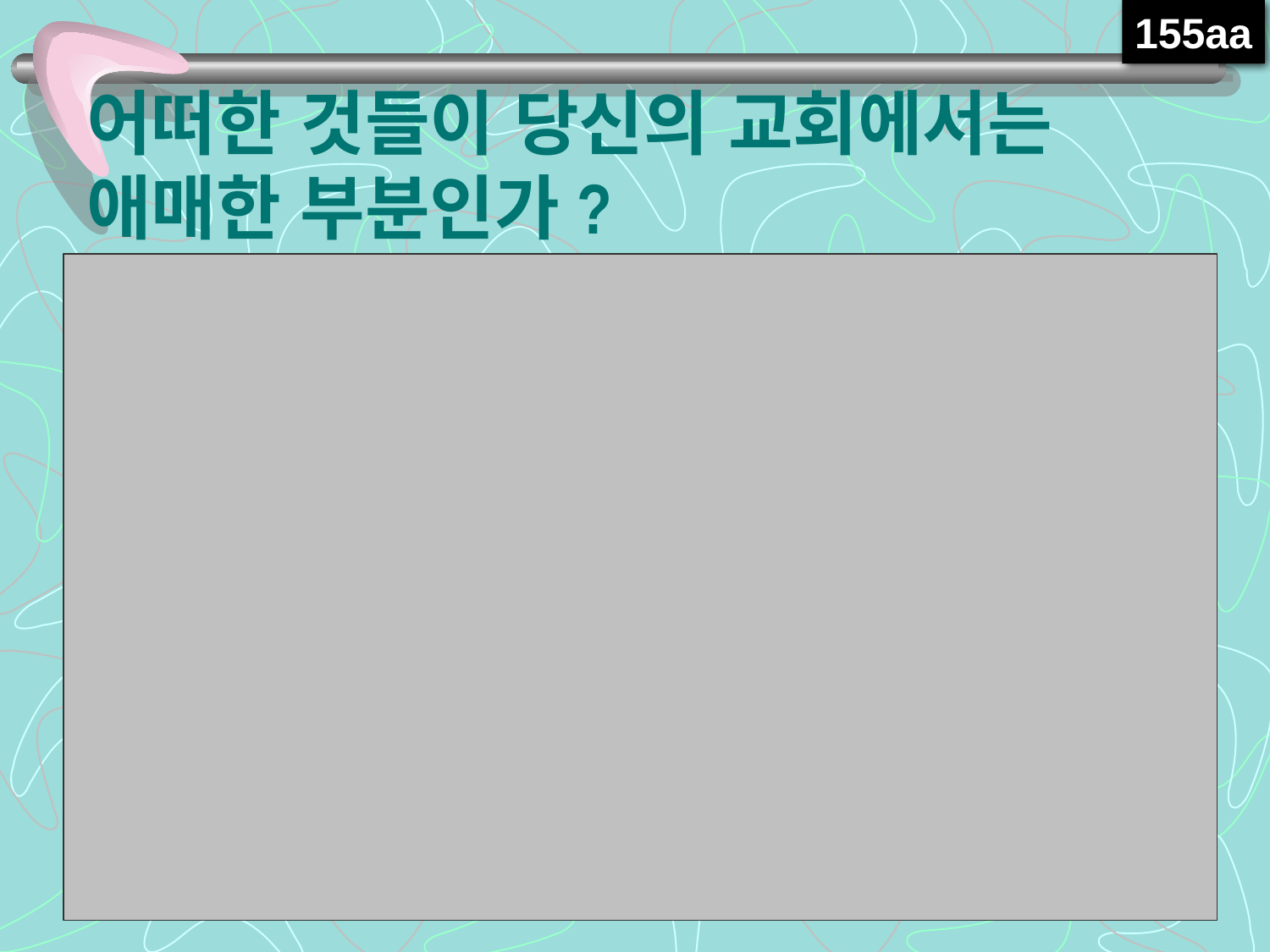

155aa
# 어떠한 것들이 당신의 교회에서는 애매한 부분인가?